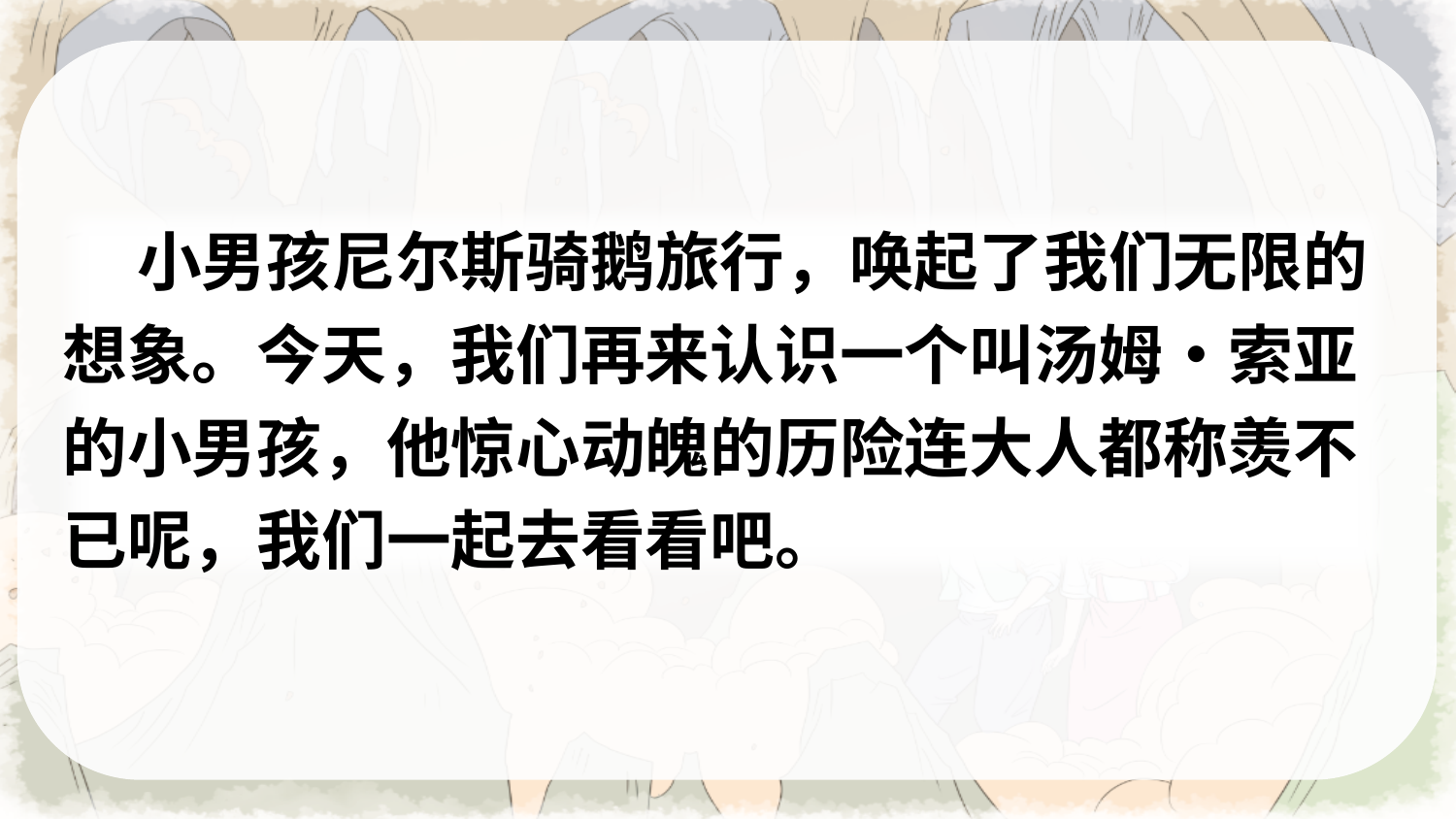

小男孩尼尔斯骑鹅旅行，唤起了我们无限的想象。今天，我们再来认识一个叫汤姆•索亚的小男孩，他惊心动魄的历险连大人都称羡不已呢，我们一起去看看吧。